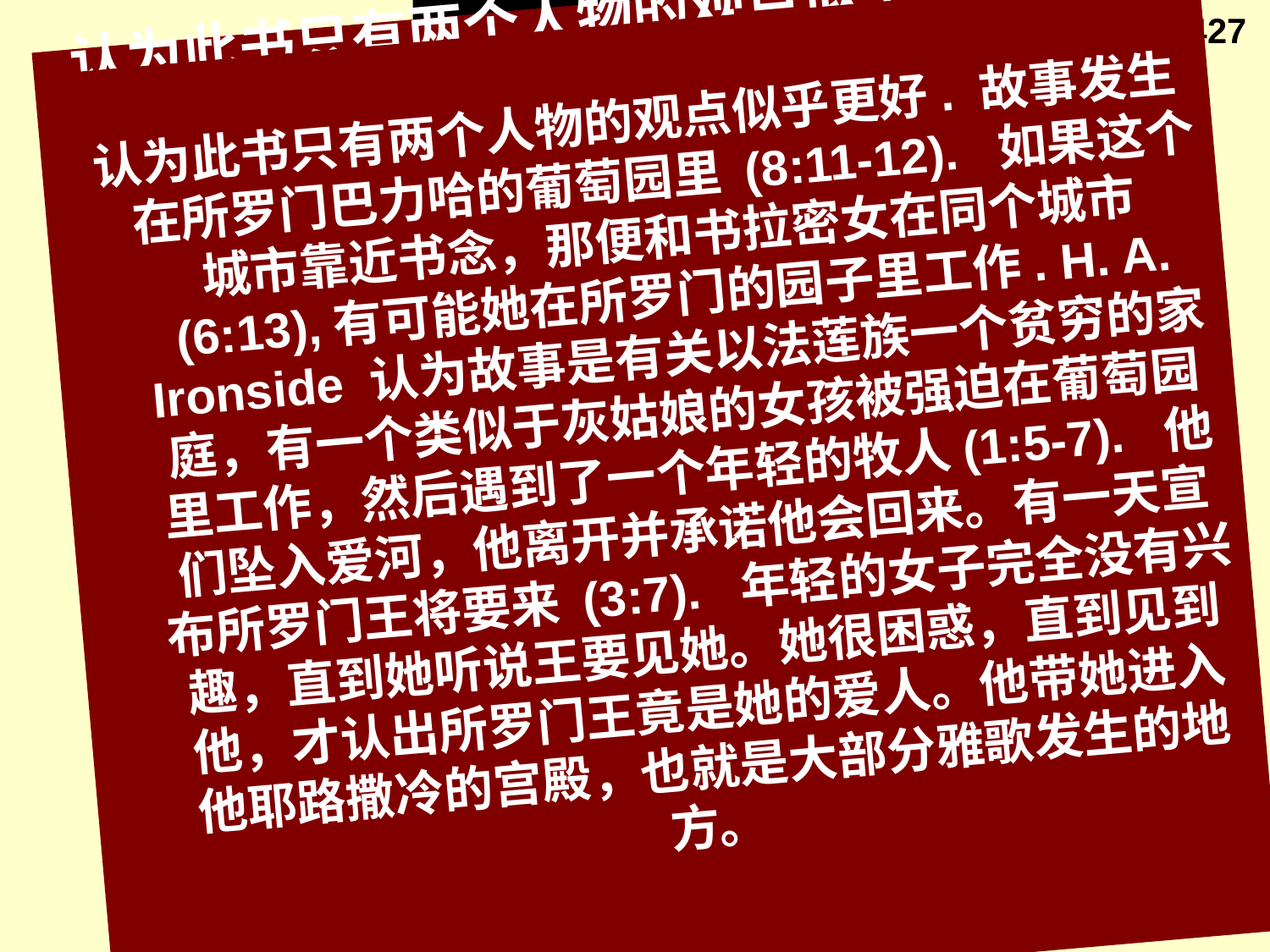

# 理由
认为此书只有两个人物的观点似乎更好. 故事发生在所罗门巴力哈的葡萄园里 (8:11-12).  如果这个城市靠近书念，那便和书拉密女在同个城市 (6:13),有可能她在所罗门的园子里工作. H. A. Ironside 认为故事是有关以法莲族一个贫穷的家庭，有一个类似于灰姑娘的女孩被强迫在葡萄园里工作，然后遇到了一个年轻的牧人(1:5-7).  他们坠入爱河，他离开并承诺他会回来。有一天宣布所罗门王将要来 (3:7).  年轻的女子完全没有兴趣，直到她听说王要见她。她很困惑，直到见到他，才认出所罗门王竟是她的爱人。他带她进入他耶路撒冷的宫殿，也就是大部分雅歌发生的地方。

427
认为此书只有两个人物的观点似乎更好. 故事发生在所罗门巴力哈的葡萄园里 (8:11-12).  如果这个城市靠近书念，那便和书拉密女在同个城市 (6:13),有可能她在所罗门的园子里工作. H. A. Ironside 认为故事是有关以法莲族一个贫穷的家庭，有一个类似于灰姑娘的女孩被强迫在葡萄园里工作，然后遇到了一个年轻的牧人(1:5-7).  他们坠入爱河，他离开并承诺他会回来。有一天宣布所罗门王将要来 (3:7).  年轻的女子完全没有兴趣，直到她听说王要见她。她很困惑，直到见到他，才认出所罗门王竟是她的爱人。他带她进入他耶路撒冷的宫殿，也就是大部分雅歌发生的地方。

有少数人认为此书有三个人物，所罗门想用他国度的荣华来追求书拉密女，让她离开她的真爱牧人，尽管他想让她成为他众多妻子中的一位，但是书拉密女成功的拒绝了他，最后和她的真爱复合。然后，这个观点认为4:1-6 是所罗门发言，4:7-15 是牧人发言--一个看似毫无根据的区别。另外所罗门拥有羊群（传2：7）